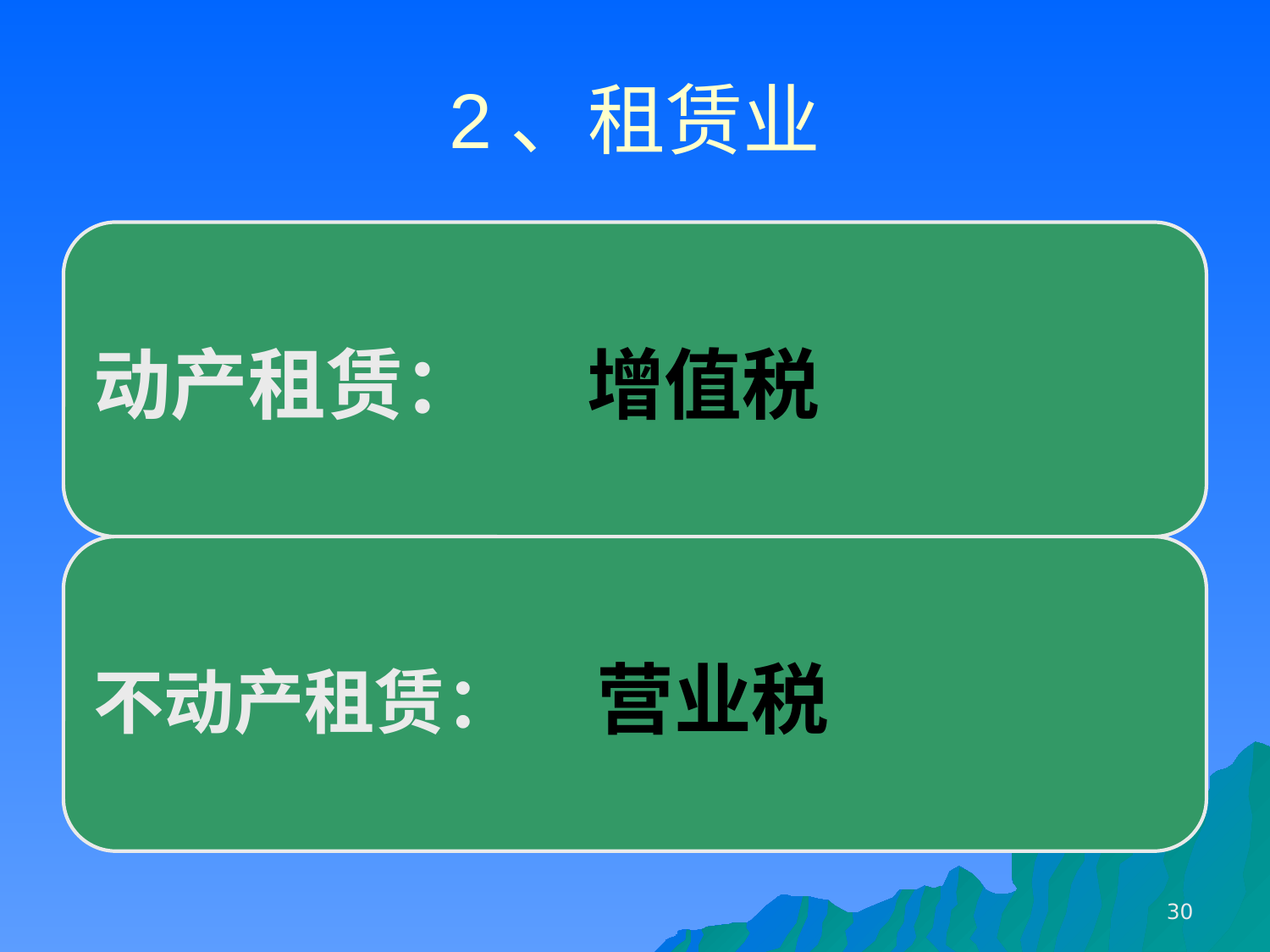

# 2、租赁业
动产租赁：      增值税
不动产租赁：     营业税
30